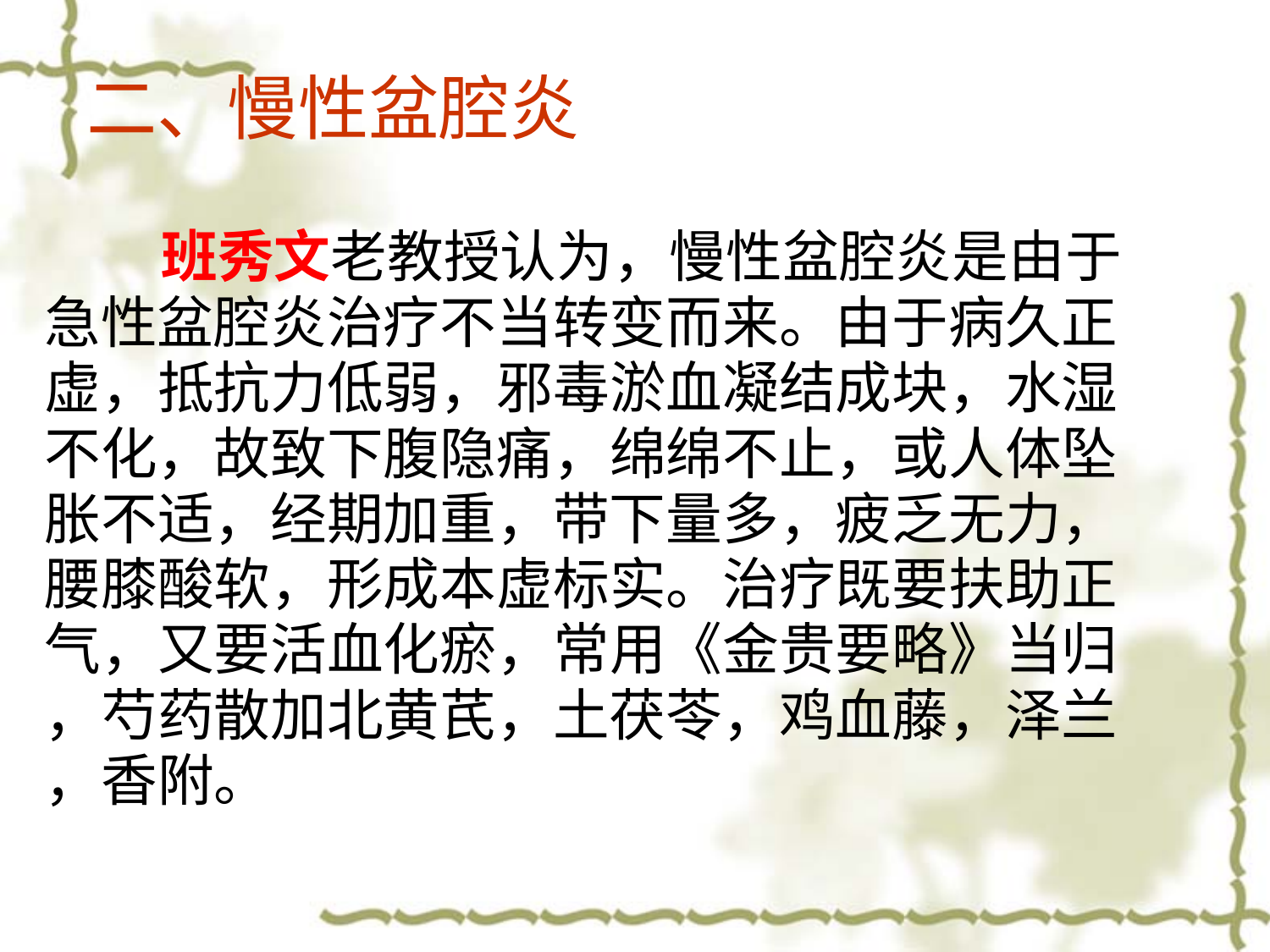

二、慢性盆腔炎

        班秀文老教授认为，慢性盆腔炎是由于
急性盆腔炎治疗不当转变而来。由于病久正
虚，抵抗力低弱，邪毒淤血凝结成块，水湿
不化，故致下腹隐痛，绵绵不止，或人体坠
胀不适，经期加重，带下量多，疲乏无力，
腰膝酸软，形成本虚标实。治疗既要扶助正
气，又要活血化瘀，常用《金贵要略》当归
，芍药散加北黄芪，土茯苓，鸡血藤，泽兰
，香附。